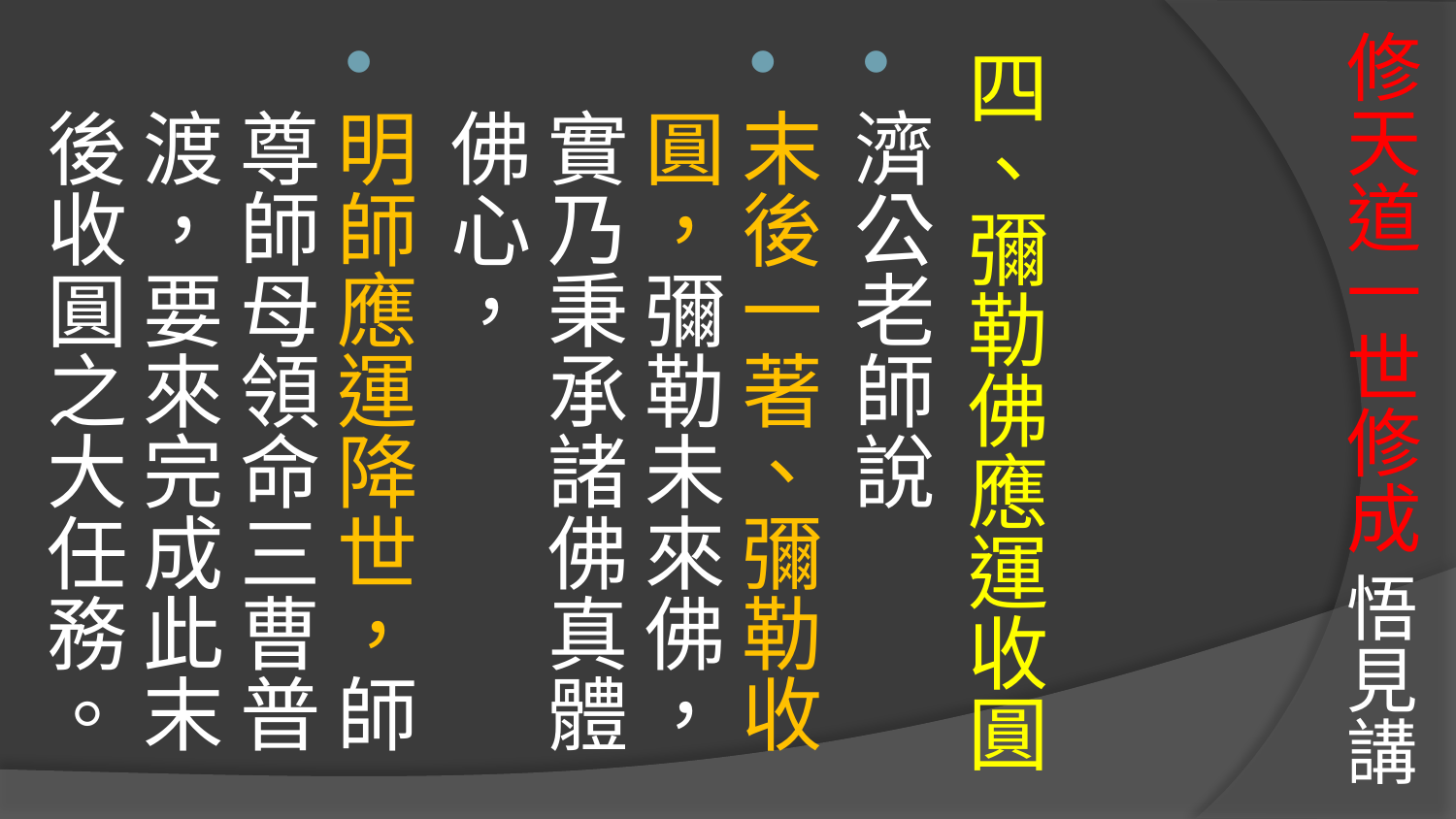

# 修天道一世修成 悟見講
四、彌勒佛應運收圓
濟公老師說
末後一著、彌勒收圓，彌勒未來佛，實乃秉承諸佛真體佛心，
明師應運降世，師尊師母領命三曹普渡，要來完成此末後收圓之大任務。